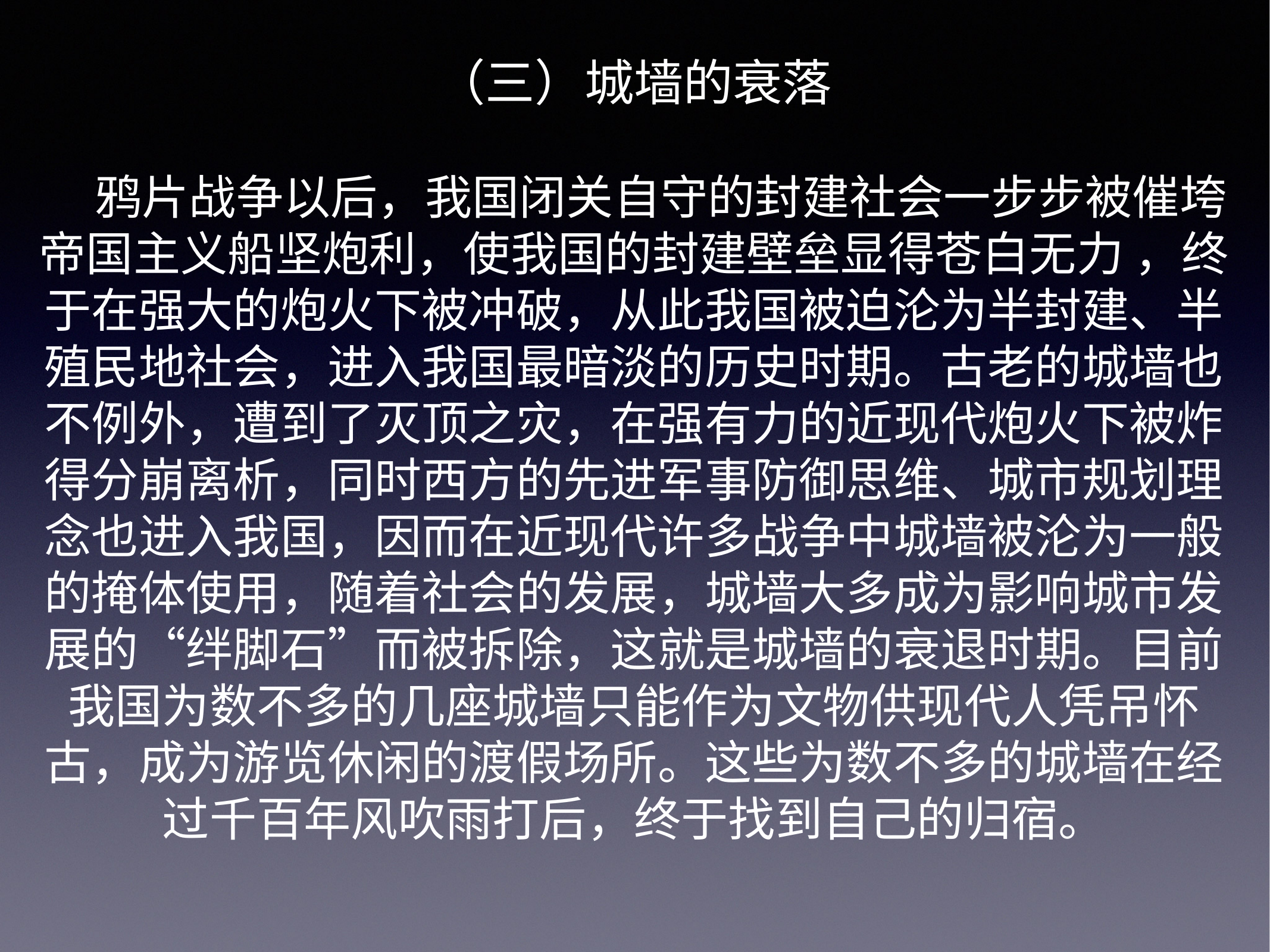

（三）城墙的衰落
 
    鸦片战争以后，我国闭关自守的封建社会一步步被催垮帝国主义船坚炮利，使我国的封建壁垒显得苍白无力 ，终于在强大的炮火下被冲破，从此我国被迫沦为半封建、半殖民地社会，进入我国最暗淡的历史时期。古老的城墙也不例外，遭到了灭顶之灾，在强有力的近现代炮火下被炸得分崩离析，同时西方的先进军事防御思维、城市规划理念也进入我国，因而在近现代许多战争中城墙被沦为一般的掩体使用，随着社会的发展，城墙大多成为影响城市发展的“绊脚石”而被拆除，这就是城墙的衰退时期。目前我国为数不多的几座城墙只能作为文物供现代人凭吊怀古，成为游览休闲的渡假场所。这些为数不多的城墙在经过千百年风吹雨打后，终于找到自己的归宿。